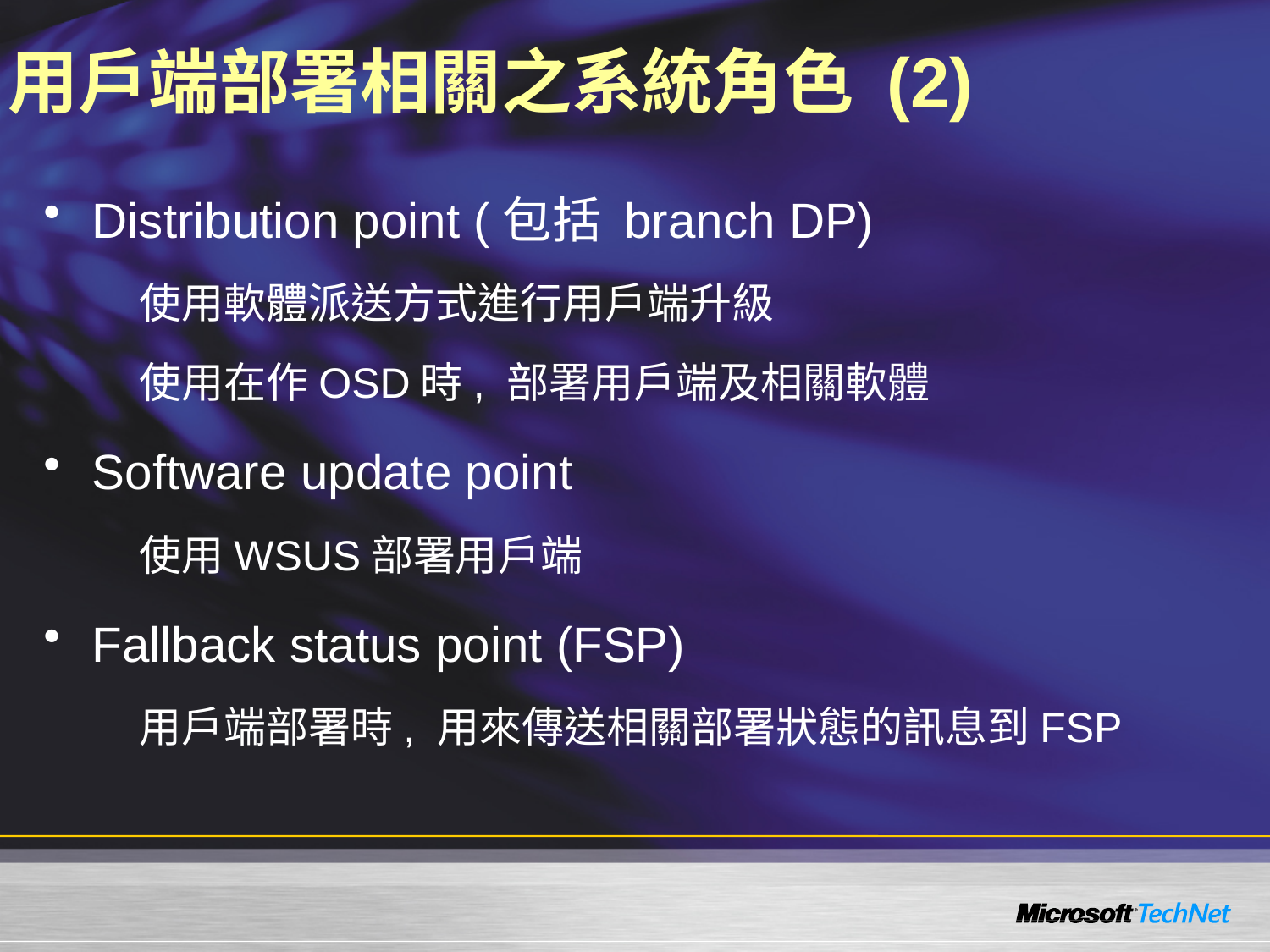

# 用戶端部署相關之系統角色 (2)
Distribution point (包括 branch DP)
使用軟體派送方式進行用戶端升級
使用在作OSD時, 部署用戶端及相關軟體
Software update point
使用WSUS部署用戶端
Fallback status point (FSP)
用戶端部署時, 用來傳送相關部署狀態的訊息到FSP